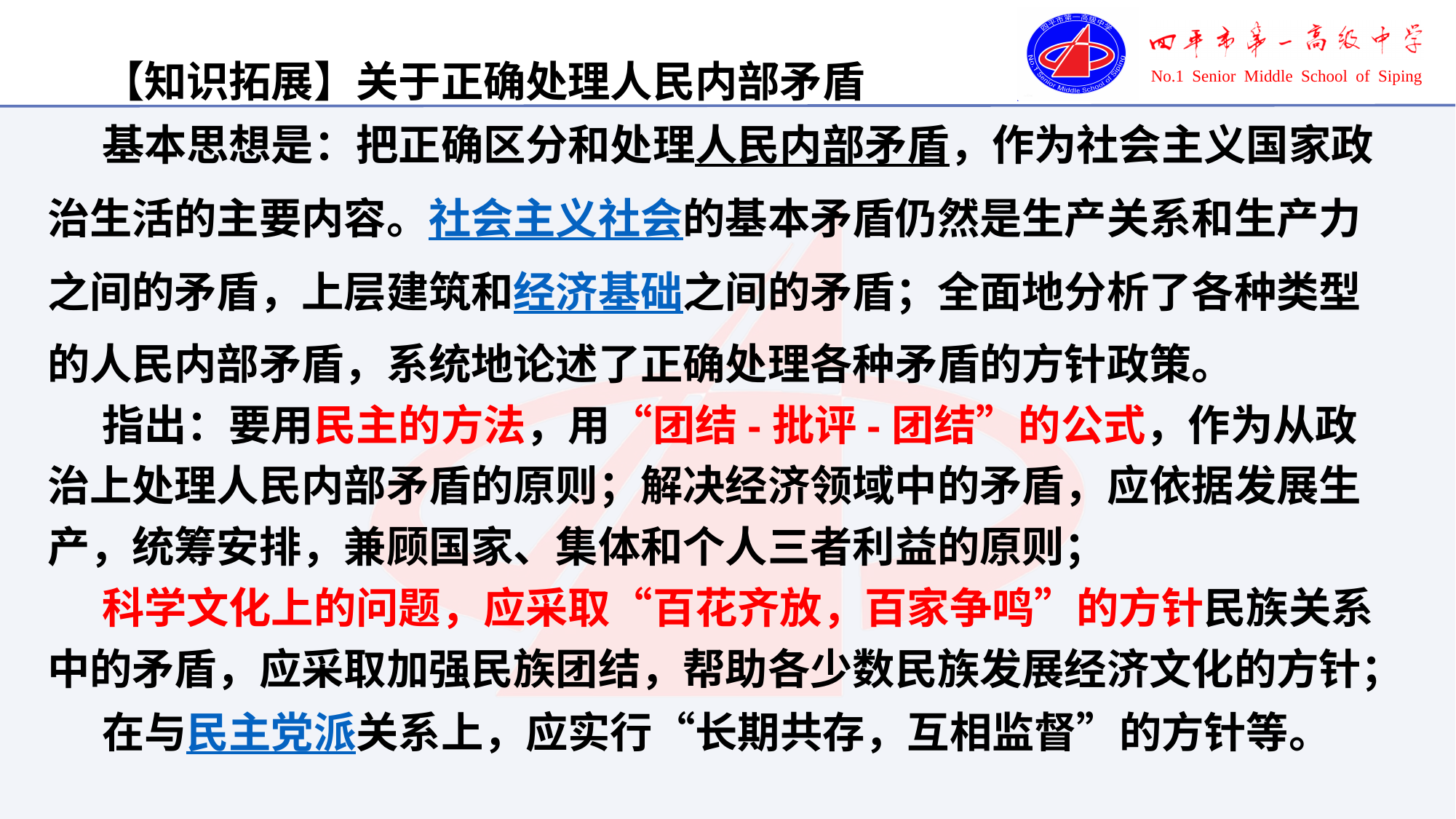

【知识拓展】关于正确处理人民内部矛盾
基本思想是：把正确区分和处理人民内部矛盾，作为社会主义国家政治生活的主要内容。社会主义社会的基本矛盾仍然是生产关系和生产力之间的矛盾，上层建筑和经济基础之间的矛盾；全面地分析了各种类型的人民内部矛盾，系统地论述了正确处理各种矛盾的方针政策。
指出：要用民主的方法，用“团结-批评-团结”的公式，作为从政治上处理人民内部矛盾的原则；解决经济领域中的矛盾，应依据发展生产，统筹安排，兼顾国家、集体和个人三者利益的原则；
科学文化上的问题，应采取“百花齐放，百家争鸣”的方针民族关系中的矛盾，应采取加强民族团结，帮助各少数民族发展经济文化的方针；
在与民主党派关系上，应实行“长期共存，互相监督”的方针等。